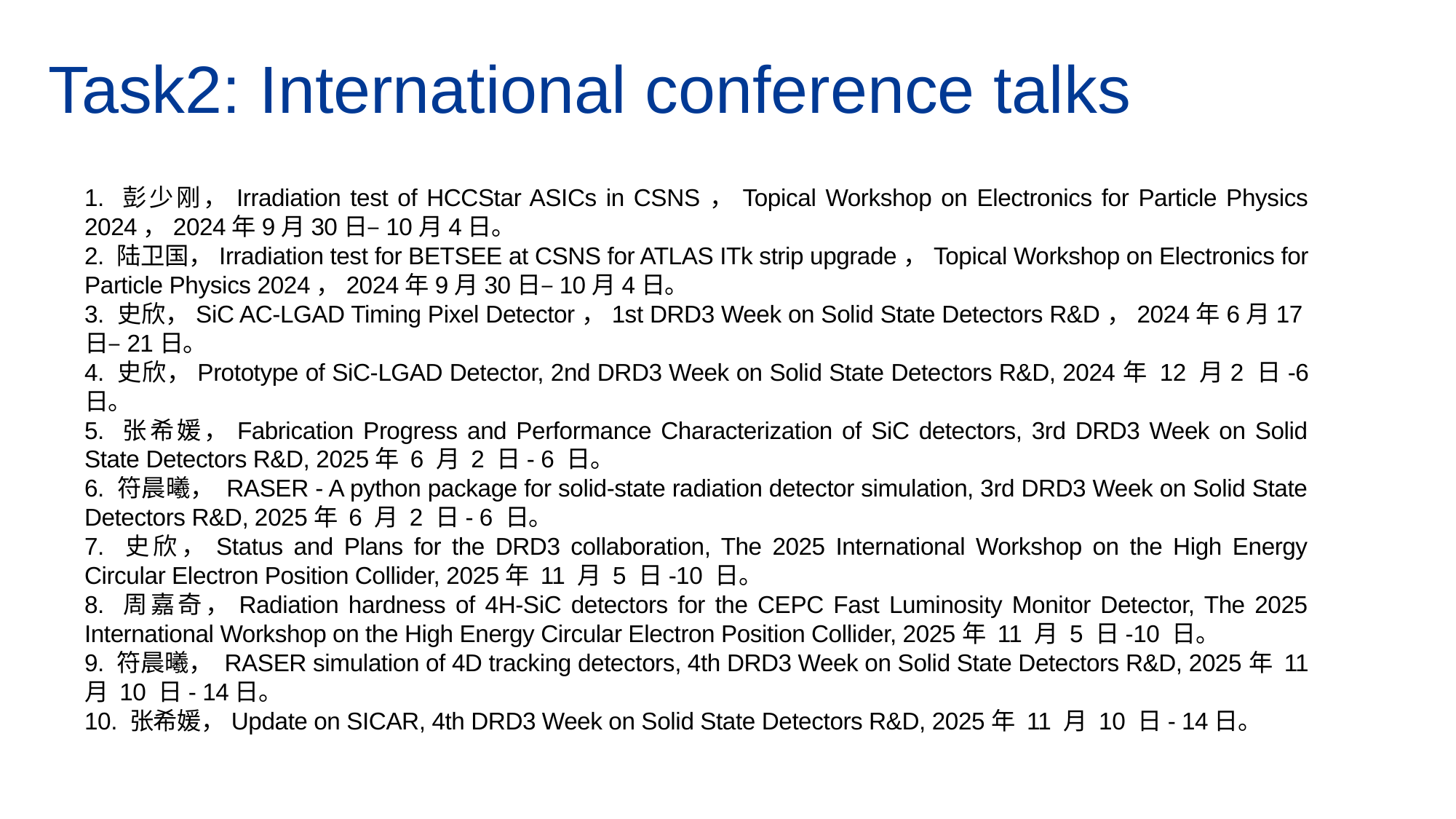

# Task2: International conference talks
1. 彭少刚，Irradiation test of HCCStar ASICs in CSNS，Topical Workshop on Electronics for Particle Physics 2024，2024年9月30日–10月4日。
2. 陆卫国，Irradiation test for BETSEE at CSNS for ATLAS ITk strip upgrade，Topical Workshop on Electronics for Particle Physics 2024，2024年9月30日–10月4日。
3. 史欣，SiC AC-LGAD Timing Pixel Detector，1st DRD3 Week on Solid State Detectors R&D，2024年6月17日–21日。
4. 史欣，Prototype of SiC-LGAD Detector, 2nd DRD3 Week on Solid State Detectors R&D, 2024年 12 月2 日-6 日。
5. 张希媛，Fabrication Progress and Performance Characterization of SiC detectors, 3rd DRD3 Week on Solid State Detectors R&D, 2025年 6 月 2 日- 6 日。
6. 符晨曦， RASER - A python package for solid-state radiation detector simulation, 3rd DRD3 Week on Solid State Detectors R&D, 2025年 6 月 2 日- 6 日。
7. 史欣，Status and Plans for the DRD3 collaboration, The 2025 International Workshop on the High Energy Circular Electron Position Collider, 2025年 11 月 5 日-10 日。
8. 周嘉奇，Radiation hardness of 4H-SiC detectors for the CEPC Fast Luminosity Monitor Detector, The 2025 International Workshop on the High Energy Circular Electron Position Collider, 2025年 11 月 5 日-10 日。
9. 符晨曦， RASER simulation of 4D tracking detectors, 4th DRD3 Week on Solid State Detectors R&D, 2025年 11 月 10 日- 14日。
10. 张希媛，Update on SICAR, 4th DRD3 Week on Solid State Detectors R&D, 2025年 11 月 10 日- 14日。